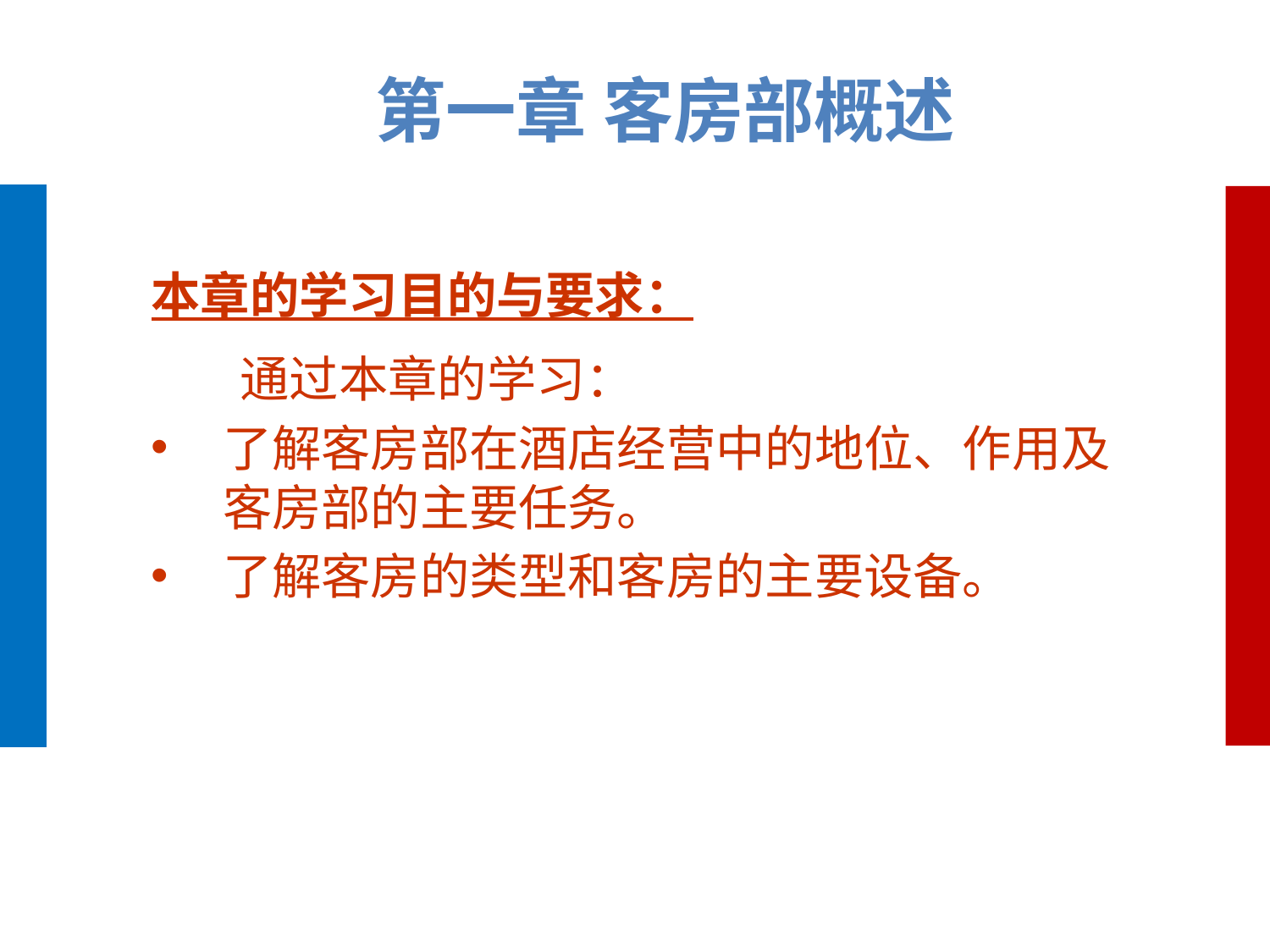

第一章 客房部概述

本章的学习目的与要求：
       通过本章的学习：
了解客房部在酒店经营中的地位、作用及 客房部的主要任务。
了解客房的类型和客房的主要设备。